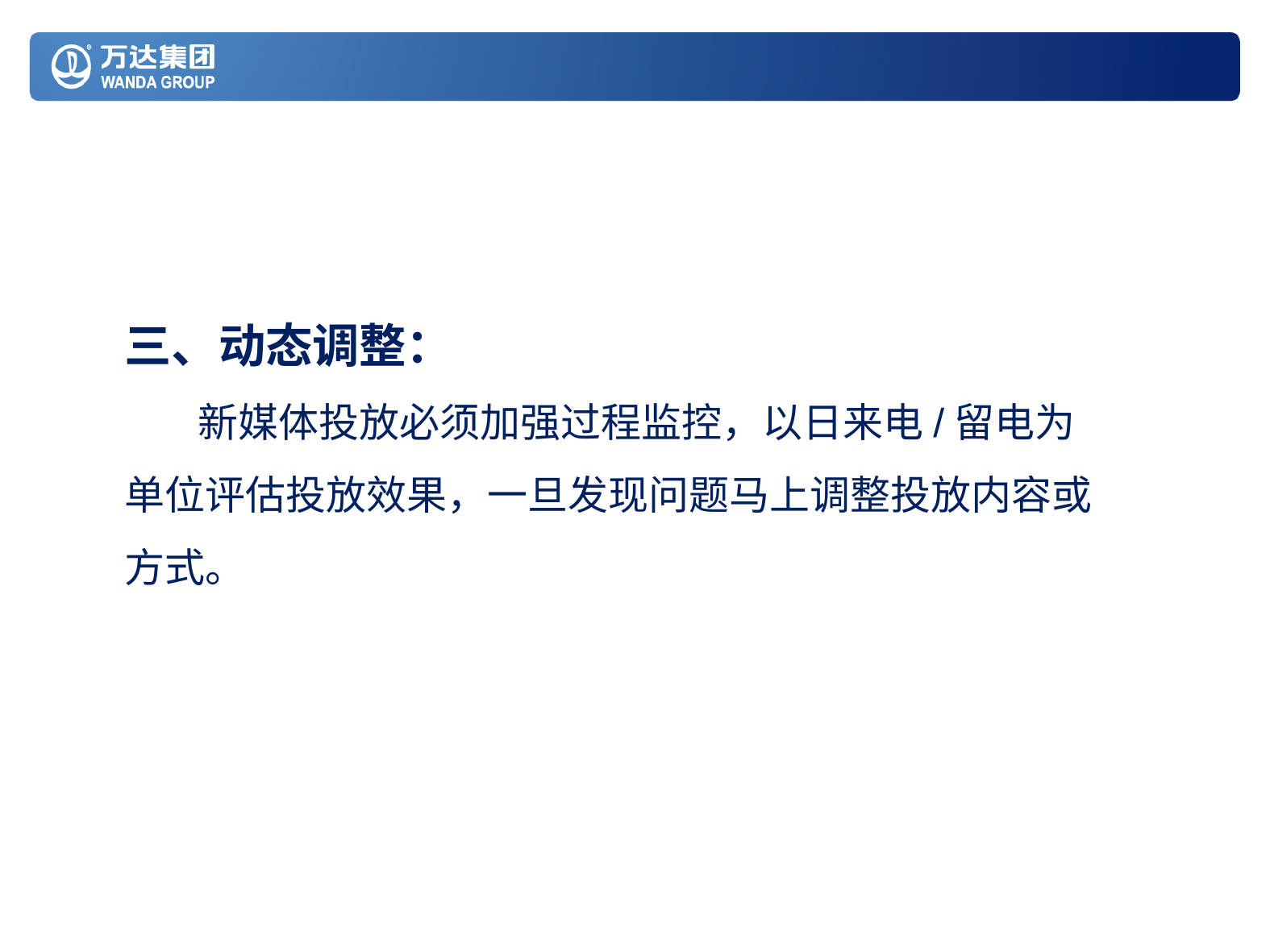

三、动态调整：
       新媒体投放必须加强过程监控，以日来电/留电为单位评估投放效果，一旦发现问题马上调整投放内容或方式。